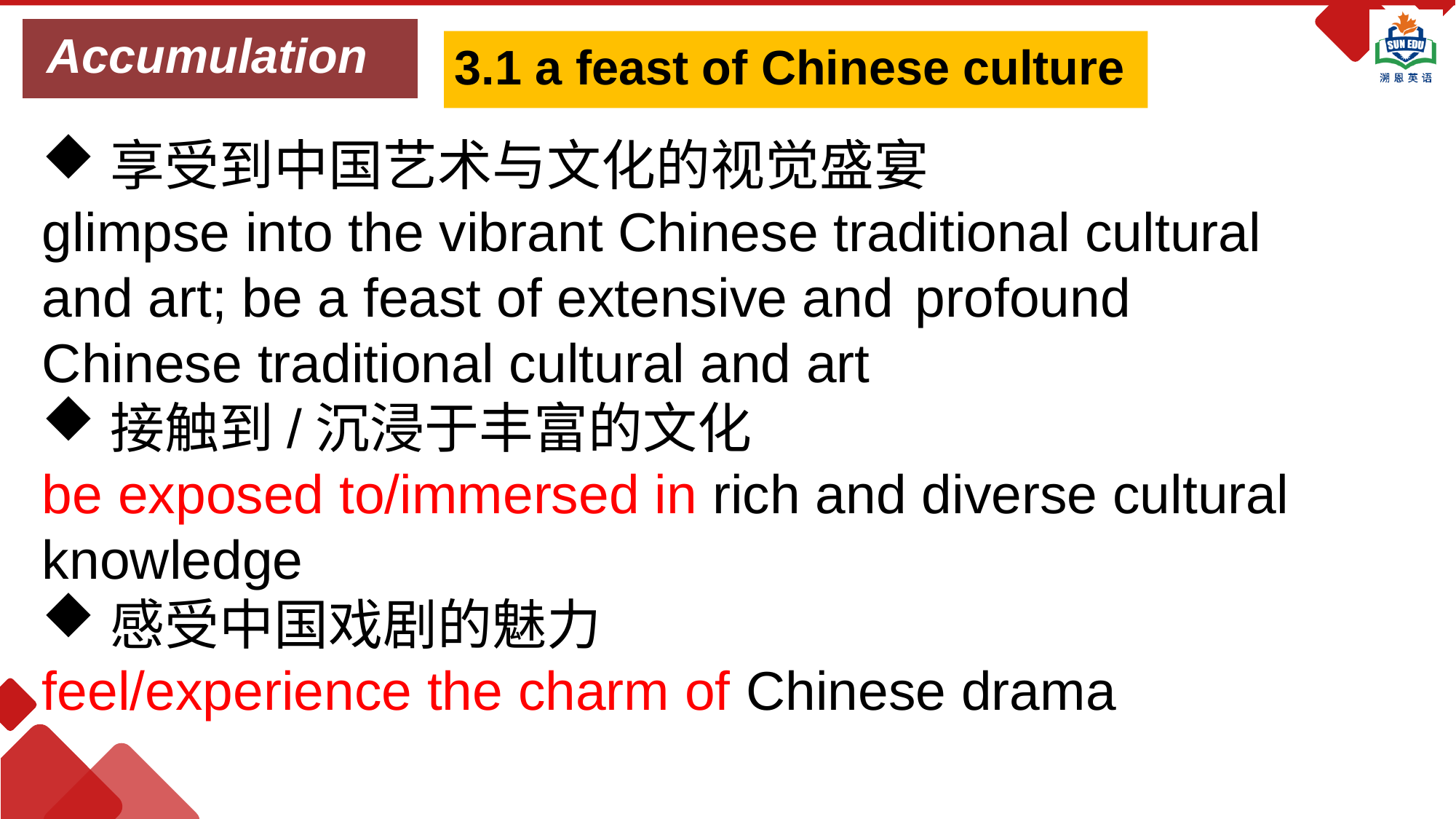

Accumulation
3.1 a feast of Chinese culture
享受到中国艺术与文化的视觉盛宴
glimpse into the vibrant Chinese traditional cultural and art; be a feast of extensive and 	profound Chinese traditional cultural and art
接触到/沉浸于丰富的文化
be exposed to/immersed in rich and diverse cultural knowledge
感受中国戏剧的魅力
feel/experience the charm of Chinese drama